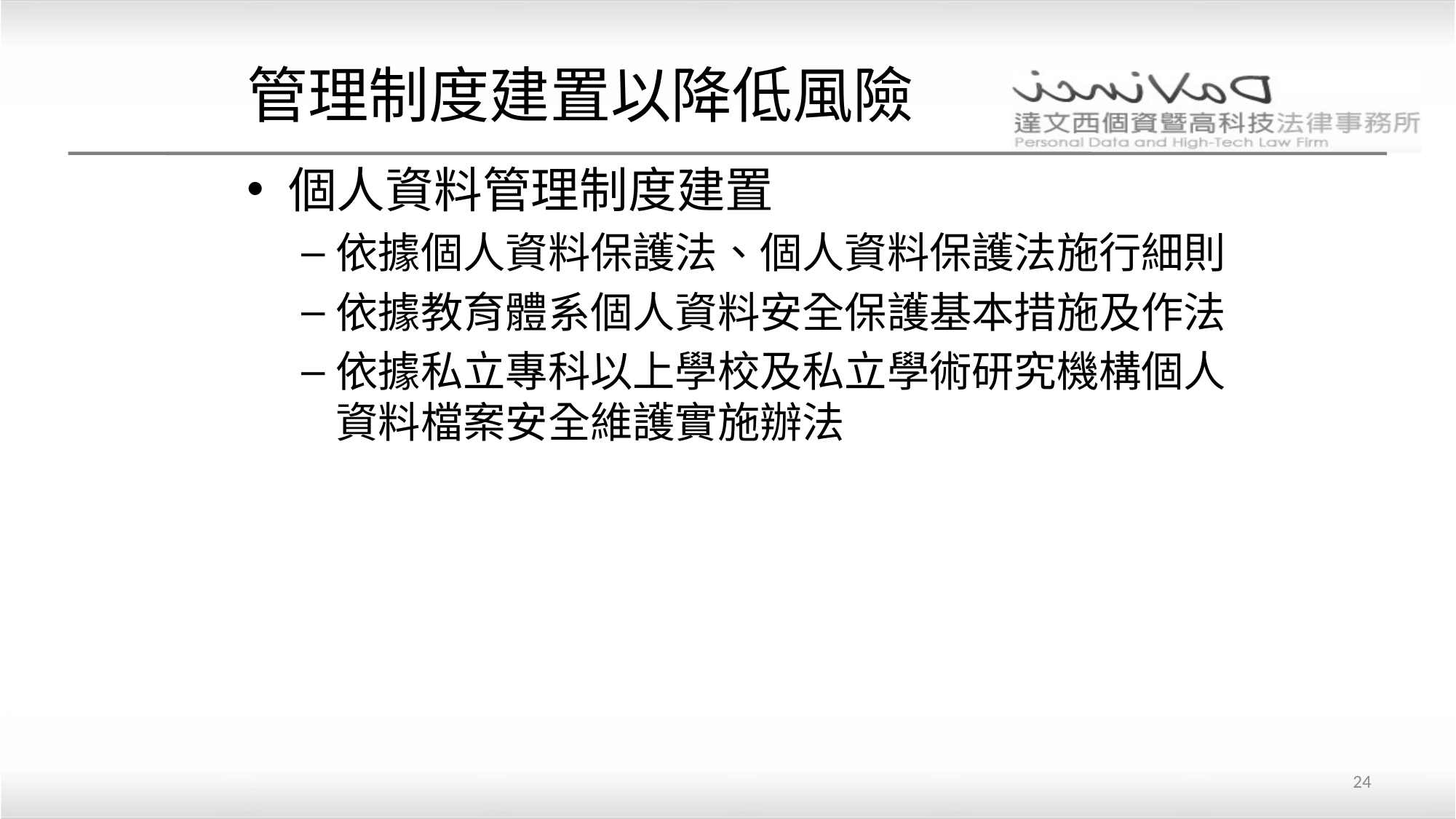

# 管理制度建置以降低風險
個人資料管理制度建置
依據個人資料保護法、個人資料保護法施行細則
依據教育體系個人資料安全保護基本措施及作法
依據私立專科以上學校及私立學術研究機構個人資料檔案安全維護實施辦法
24